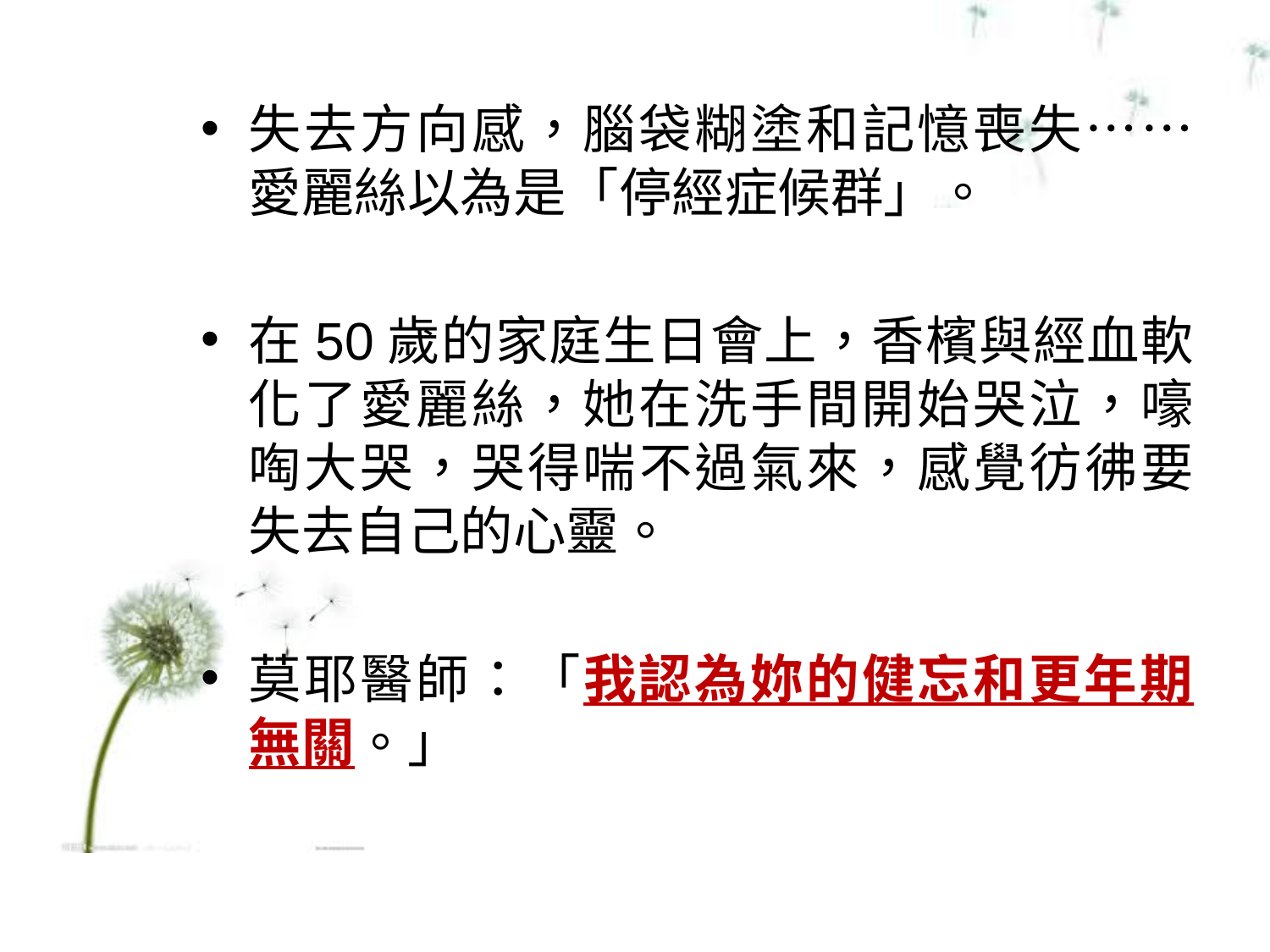

失去方向感，腦袋糊塗和記憶喪失……愛麗絲以為是「停經症候群」。

在50歲的家庭生日會上，香檳與經血軟化了愛麗絲，她在洗手間開始哭泣，嚎啕大哭，哭得喘不過氣來，感覺彷彿要失去自己的心靈。

莫耶醫師：「我認為妳的健忘和更年期無關。」